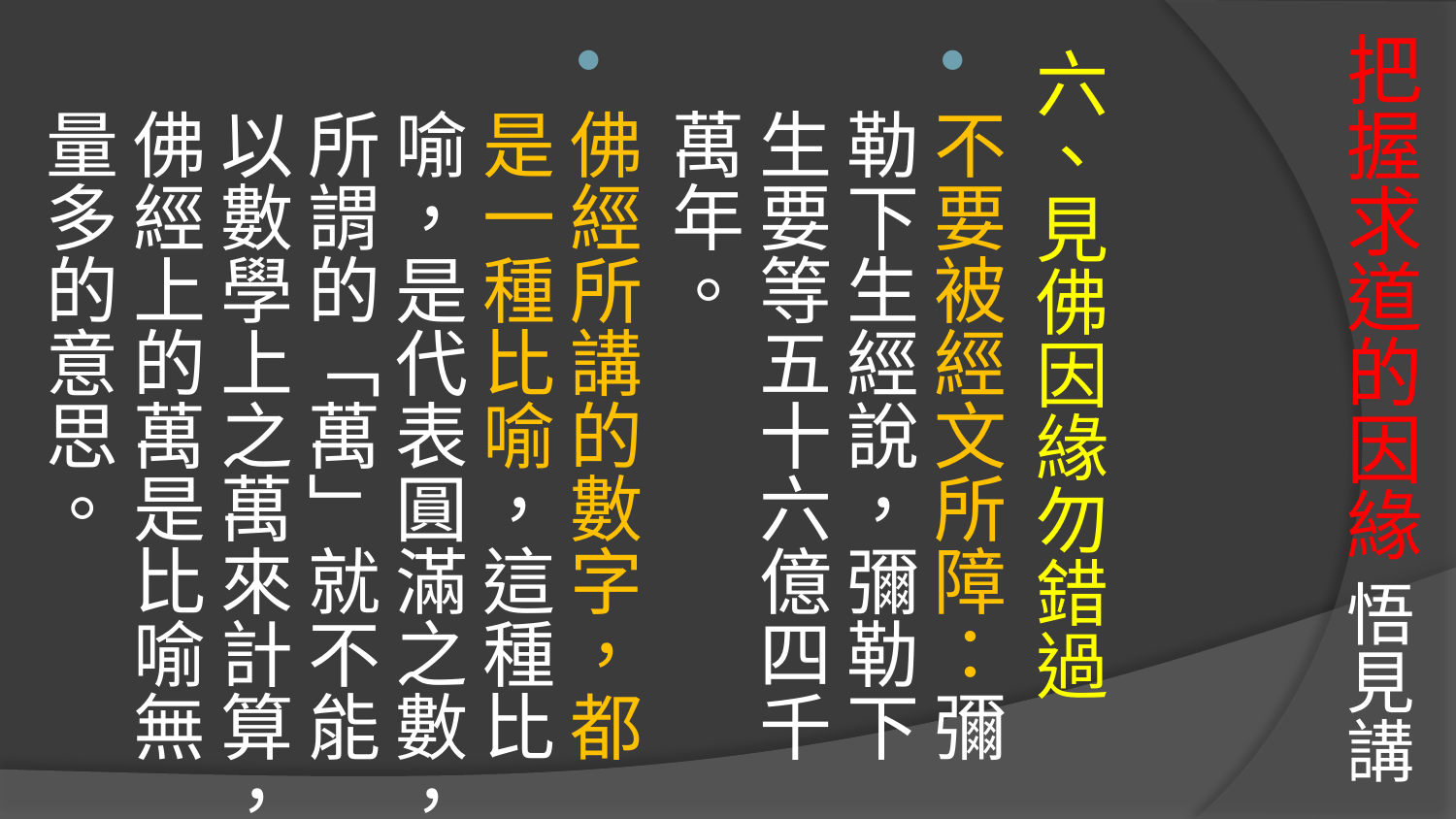

# 把握求道的因緣 悟見講
六、見佛因緣勿錯過
不要被經文所障：彌勒下生經說，彌勒下生要等五十六億四千萬年。
佛經所講的數字，都是一種比喻，這種比喻，是代表圓滿之數，所謂的「萬」就不能以數學上之萬來計算，佛經上的萬是比喻無量多的意思。